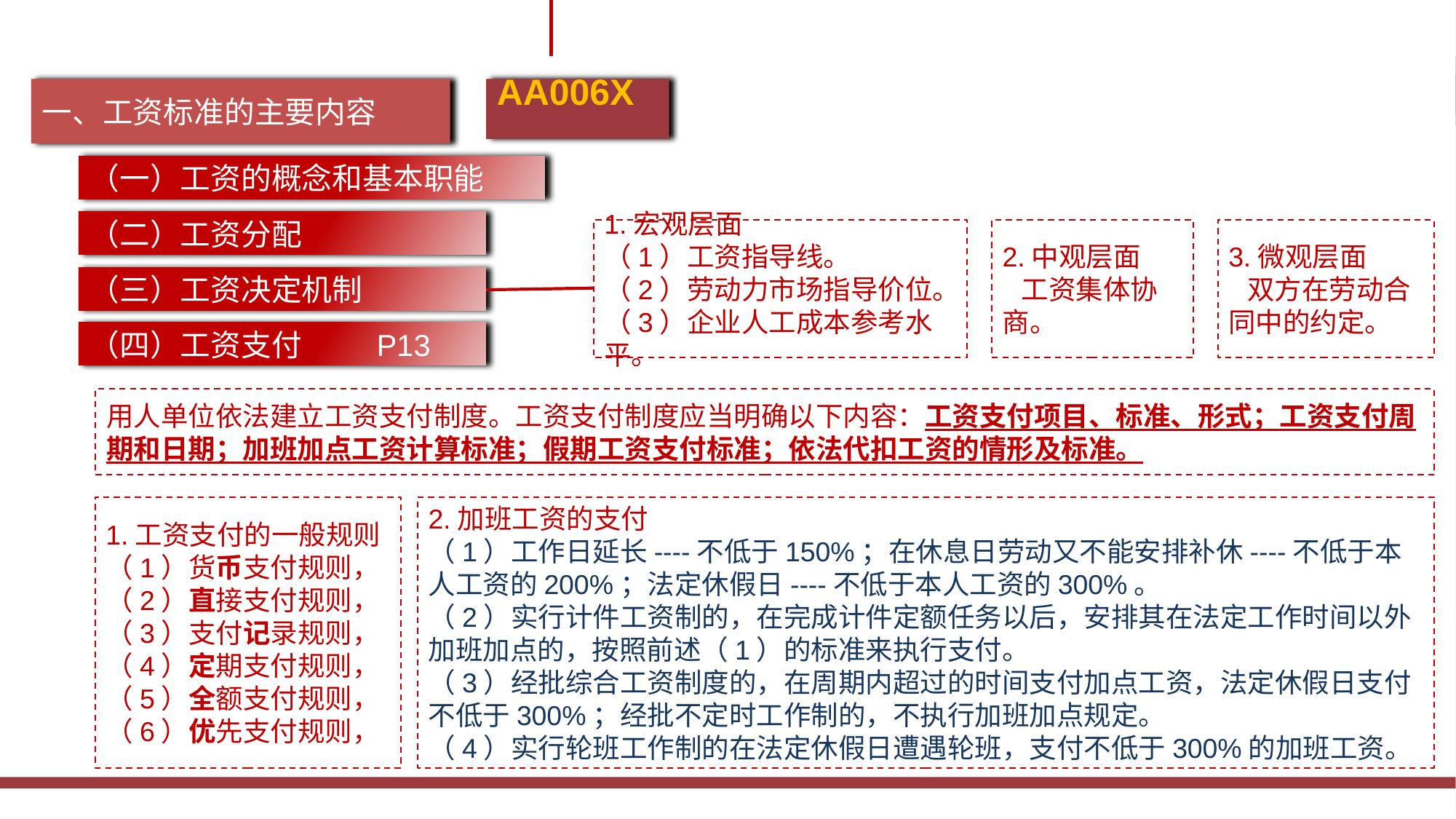

一、工资标准的主要内容
AA006X
（一）工资的概念和基本职能
（二）工资分配
3.微观层面
  双方在劳动合同中的约定。
1.宏观层面
（1）工资指导线。
（2）劳动力市场指导价位。
（3）企业人工成本参考水平。
2.中观层面
  工资集体协商。
（三）工资决定机制
（四）工资支付          P13
用人单位依法建立工资支付制度。工资支付制度应当明确以下内容：工资支付项目、标准、形式；工资支付周期和日期；加班加点工资计算标准；假期工资支付标准；依法代扣工资的情形及标准。
1.工资支付的一般规则
（1）货币支付规则，
（2）直接支付规则，
（3）支付记录规则，
（4）定期支付规则，
（5）全额支付规则，
（6）优先支付规则，
2.加班工资的支付
（1）工作日延长----不低于150%；在休息日劳动又不能安排补休----不低于本人工资的200%；法定休假日----不低于本人工资的300%。
（2）实行计件工资制的，在完成计件定额任务以后，安排其在法定工作时间以外加班加点的，按照前述（1）的标准来执行支付。
（3）经批综合工资制度的，在周期内超过的时间支付加点工资，法定休假日支付不低于300%；经批不定时工作制的，不执行加班加点规定。
（4）实行轮班工作制的在法定休假日遭遇轮班，支付不低于300%的加班工资。